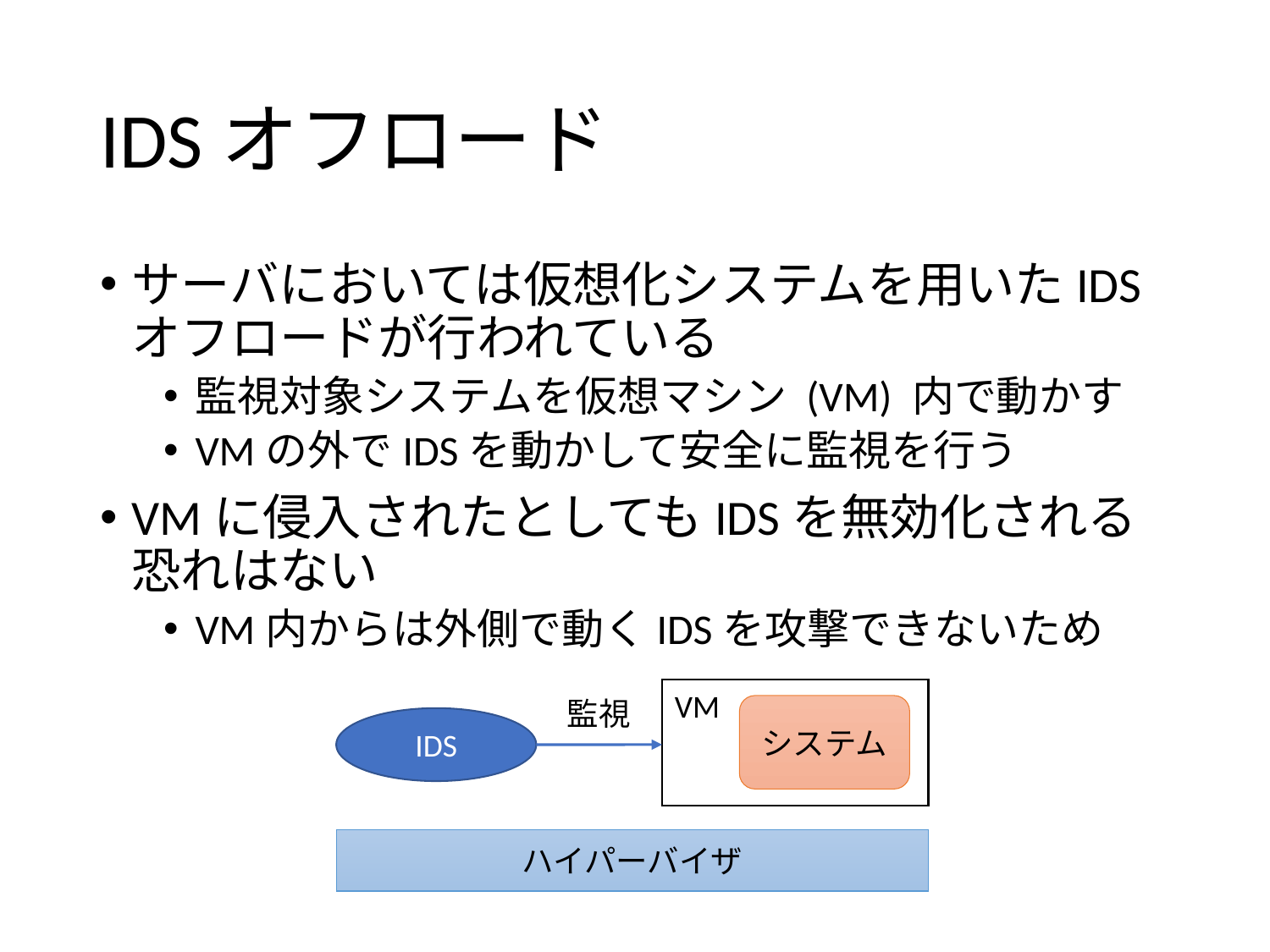

# IDSオフロード
サーバにおいては仮想化システムを用いたIDSオフロードが行われている
監視対象システムを仮想マシン (VM) 内で動かす
VMの外でIDSを動かして安全に監視を行う
VMに侵入されたとしてもIDSを無効化される恐れはない
VM内からは外側で動くIDSを攻撃できないため
VM
監視
システム
IDS
ハイパーバイザ